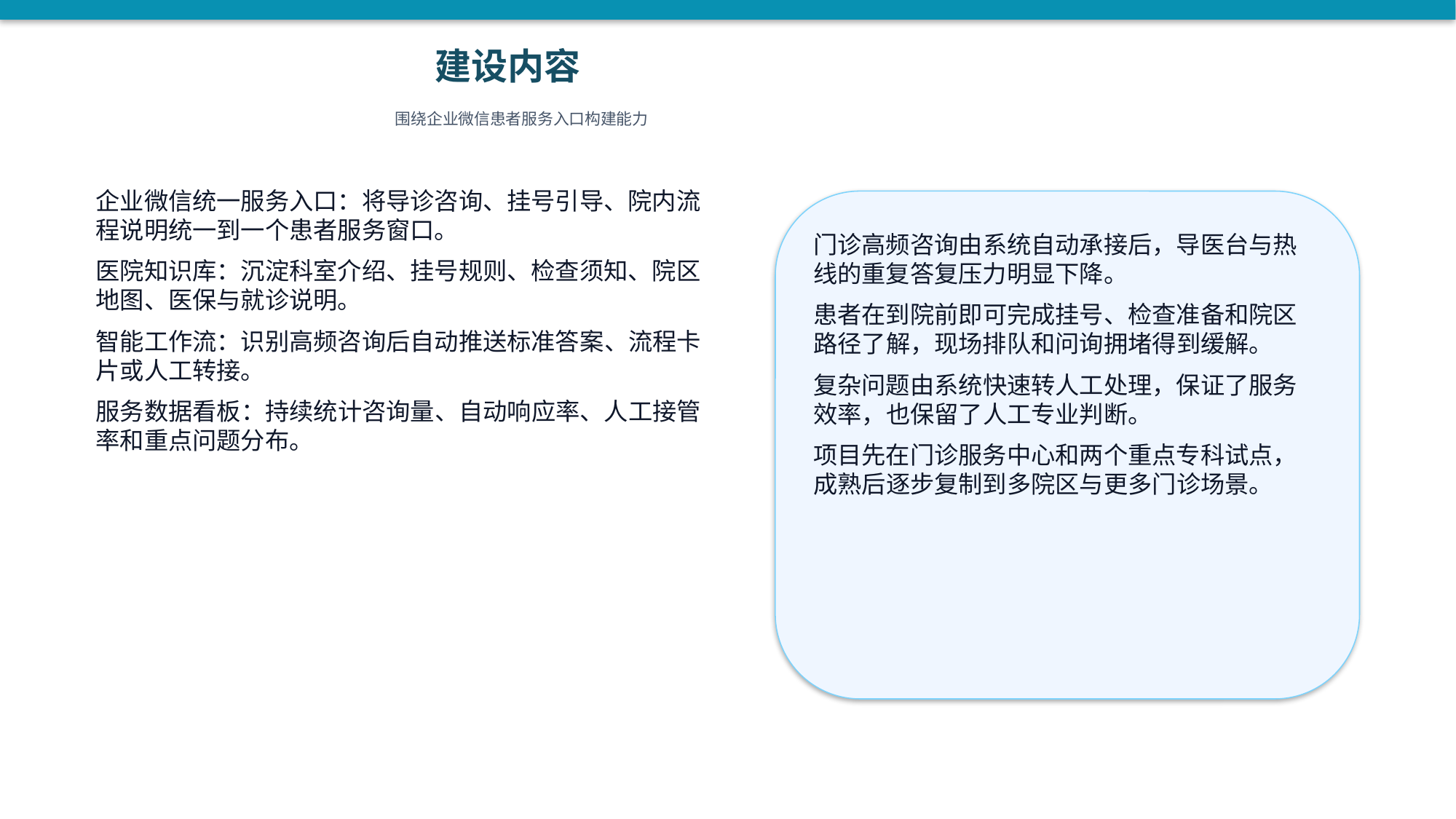

建设内容
围绕企业微信患者服务入口构建能力
企业微信统一服务入口：将导诊咨询、挂号引导、院内流程说明统一到一个患者服务窗口。
医院知识库：沉淀科室介绍、挂号规则、检查须知、院区地图、医保与就诊说明。
智能工作流：识别高频咨询后自动推送标准答案、流程卡片或人工转接。
服务数据看板：持续统计咨询量、自动响应率、人工接管率和重点问题分布。

门诊高频咨询由系统自动承接后，导医台与热线的重复答复压力明显下降。
患者在到院前即可完成挂号、检查准备和院区路径了解，现场排队和问询拥堵得到缓解。
复杂问题由系统快速转人工处理，保证了服务效率，也保留了人工专业判断。
项目先在门诊服务中心和两个重点专科试点，成熟后逐步复制到多院区与更多门诊场景。